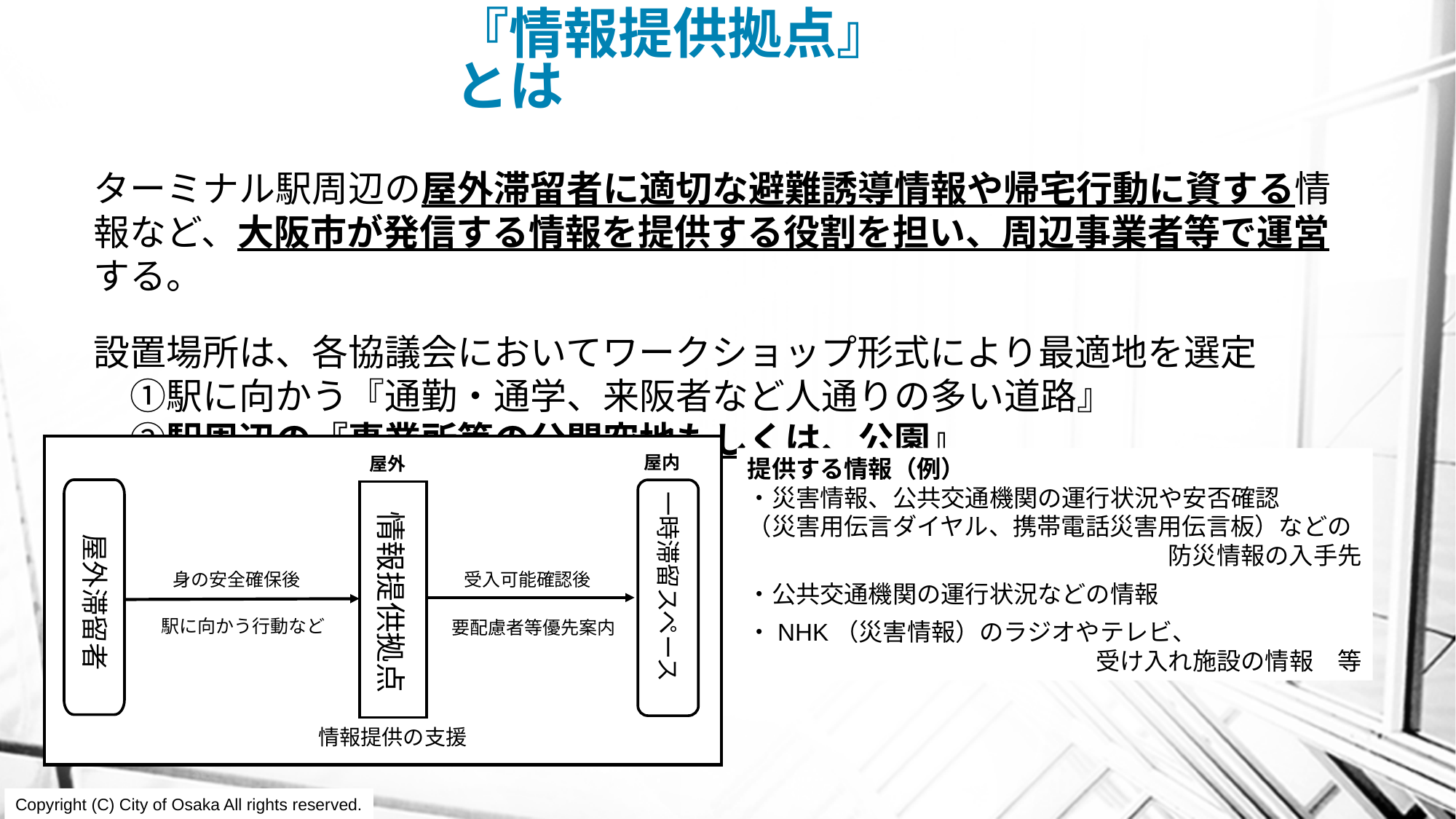

# 『情報提供拠点』とは
ターミナル駅周辺の屋外滞留者に適切な避難誘導情報や帰宅行動に資する情報など、大阪市が発信する情報を提供する役割を担い、周辺事業者等で運営する。

設置場所は、各協議会においてワークショップ形式により最適地を選定
　①駅に向かう『通勤・通学、来阪者など人通りの多い道路』
　②駅周辺の『事業所等の公開空地もしくは、公園』

屋内
屋外

一時滞留スペース
情報提供拠点
屋外滞留者
身の安全確保後
受入可能確認後
駅に向かう行動など
要配慮者等優先案内
情報提供の支援
提供する情報（例）
・災害情報、公共交通機関の運行状況や安否確認
（災害用伝言ダイヤル、携帯電話災害用伝言板）などの
防災情報の入手先
・公共交通機関の運行状況などの情報
・NHK（災害情報）のラジオやテレビ、
受け入れ施設の情報　等
Copyright (C) City of Osaka All rights reserved.